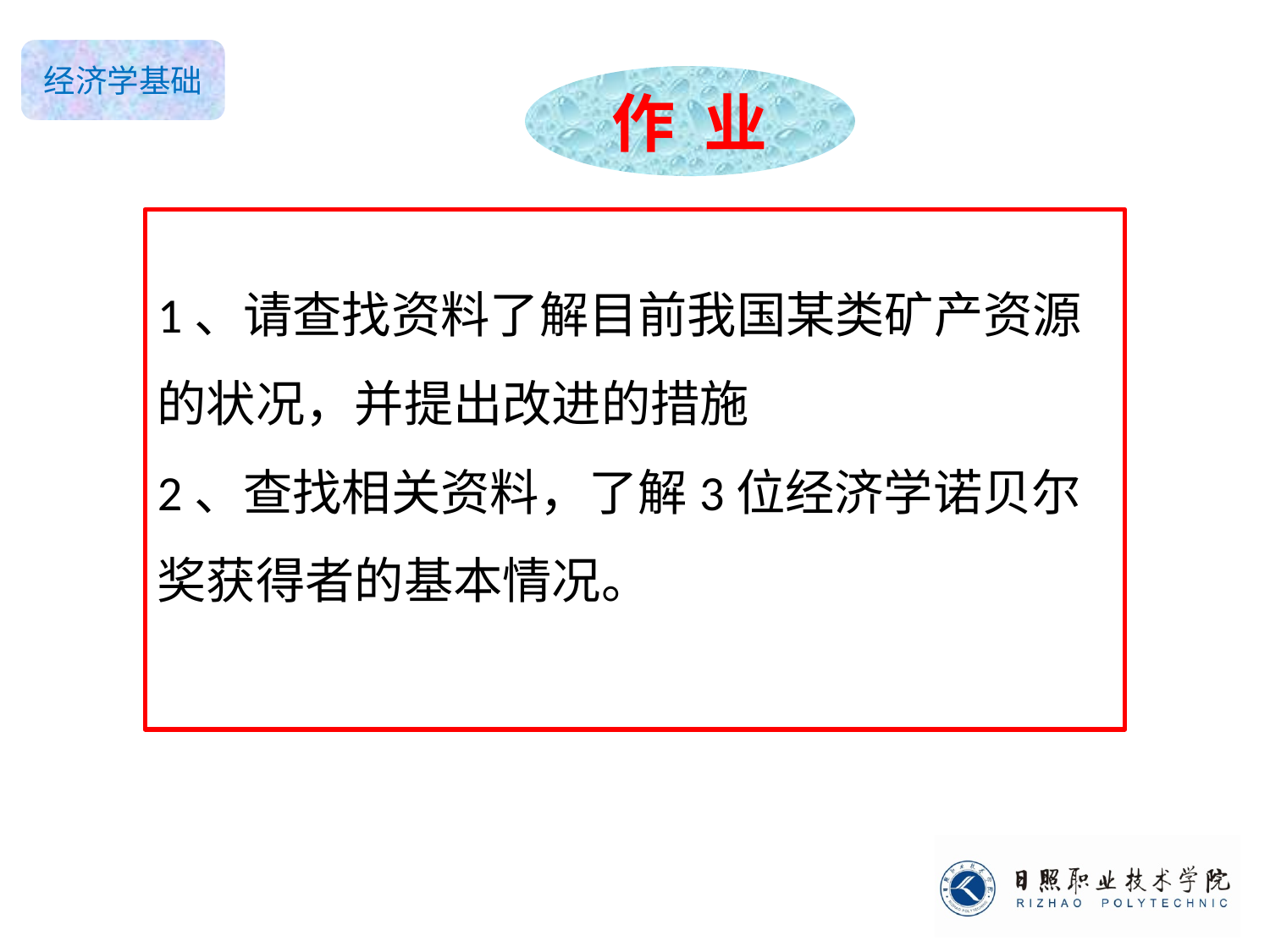

作  业

1、请查找资料了解目前我国某类矿产资源的状况，并提出改进的措施
2、查找相关资料，了解3位经济学诺贝尔奖获得者的基本情况。